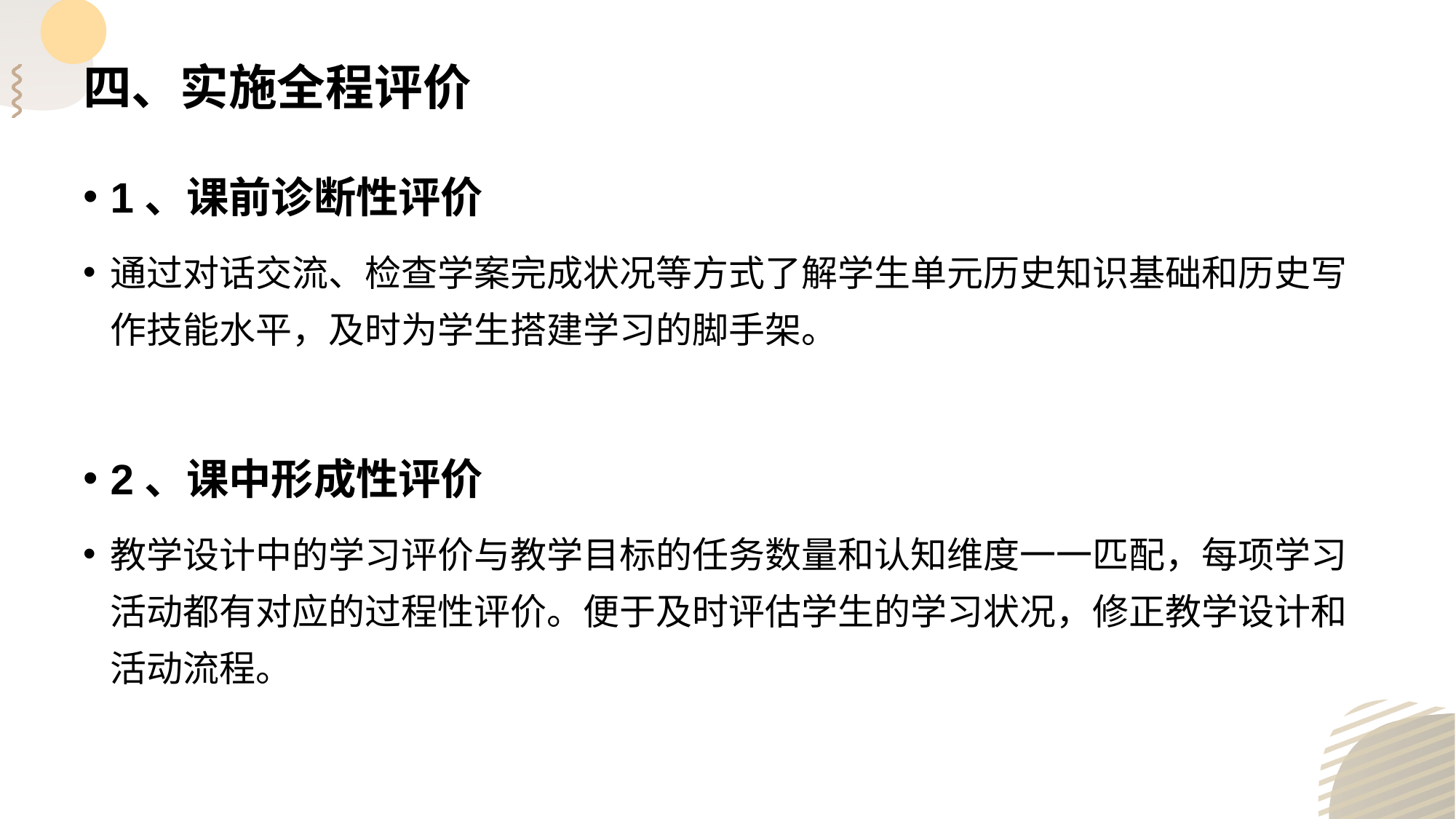

# 四、实施全程评价
1、课前诊断性评价
通过对话交流、检查学案完成状况等方式了解学生单元历史知识基础和历史写作技能水平，及时为学生搭建学习的脚手架。

2、课中形成性评价
教学设计中的学习评价与教学目标的任务数量和认知维度一一匹配，每项学习活动都有对应的过程性评价。便于及时评估学生的学习状况，修正教学设计和活动流程。